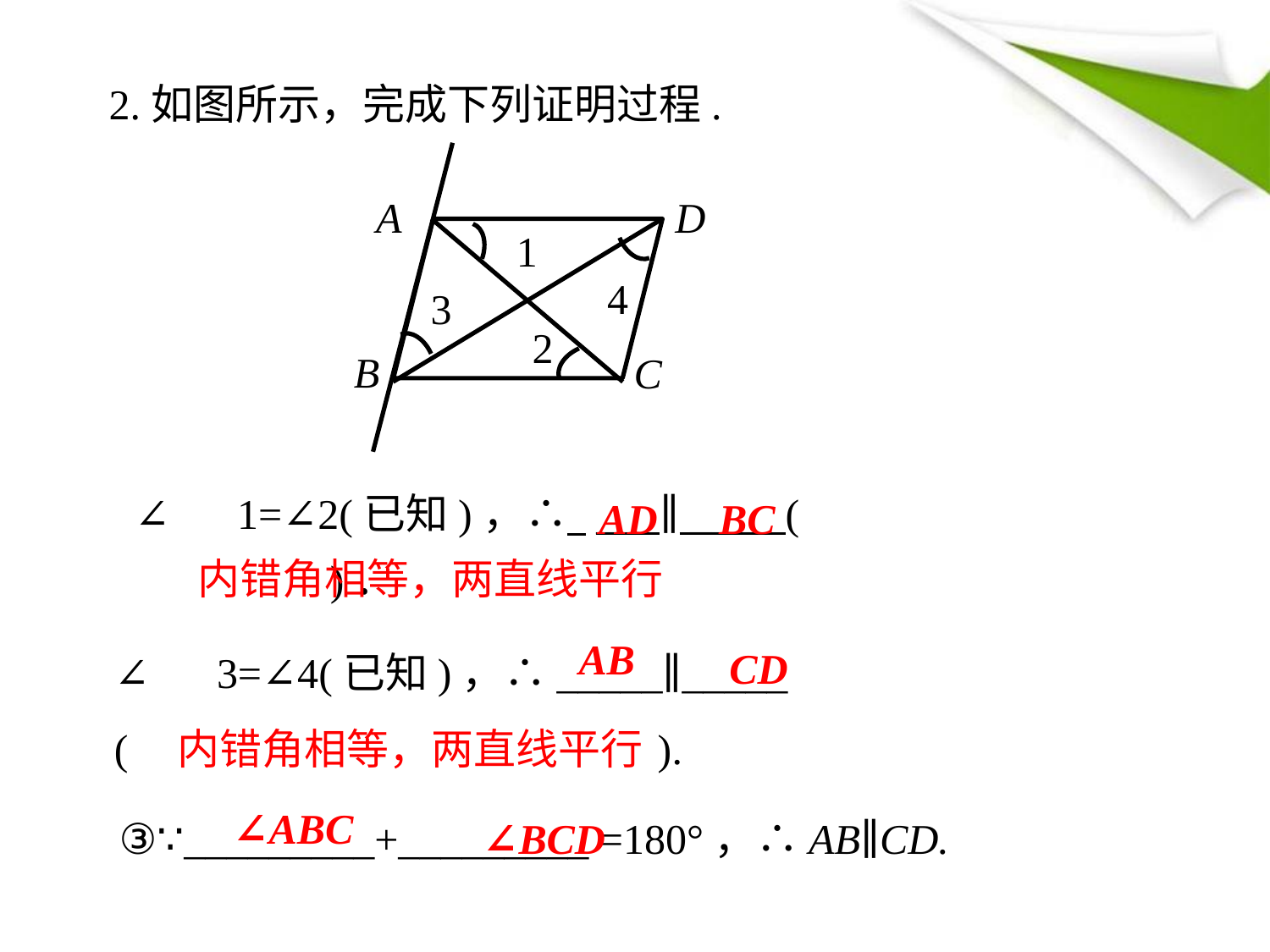

2.如图所示，完成下列证明过程.
A
D

1

4
3
2

B
C
①∵∠1=∠2(已知)，∴  __  ∥ ___   (                                                          )．
AD
BC
内错角相等，两直线平行
②∵∠3=∠4(已知)，∴_____∥_____
(                                                  ).
AB
 CD
内错角相等，两直线平行
∠ABC
③∵_________+_________ =180°，∴AB∥CD.
 ∠BCD